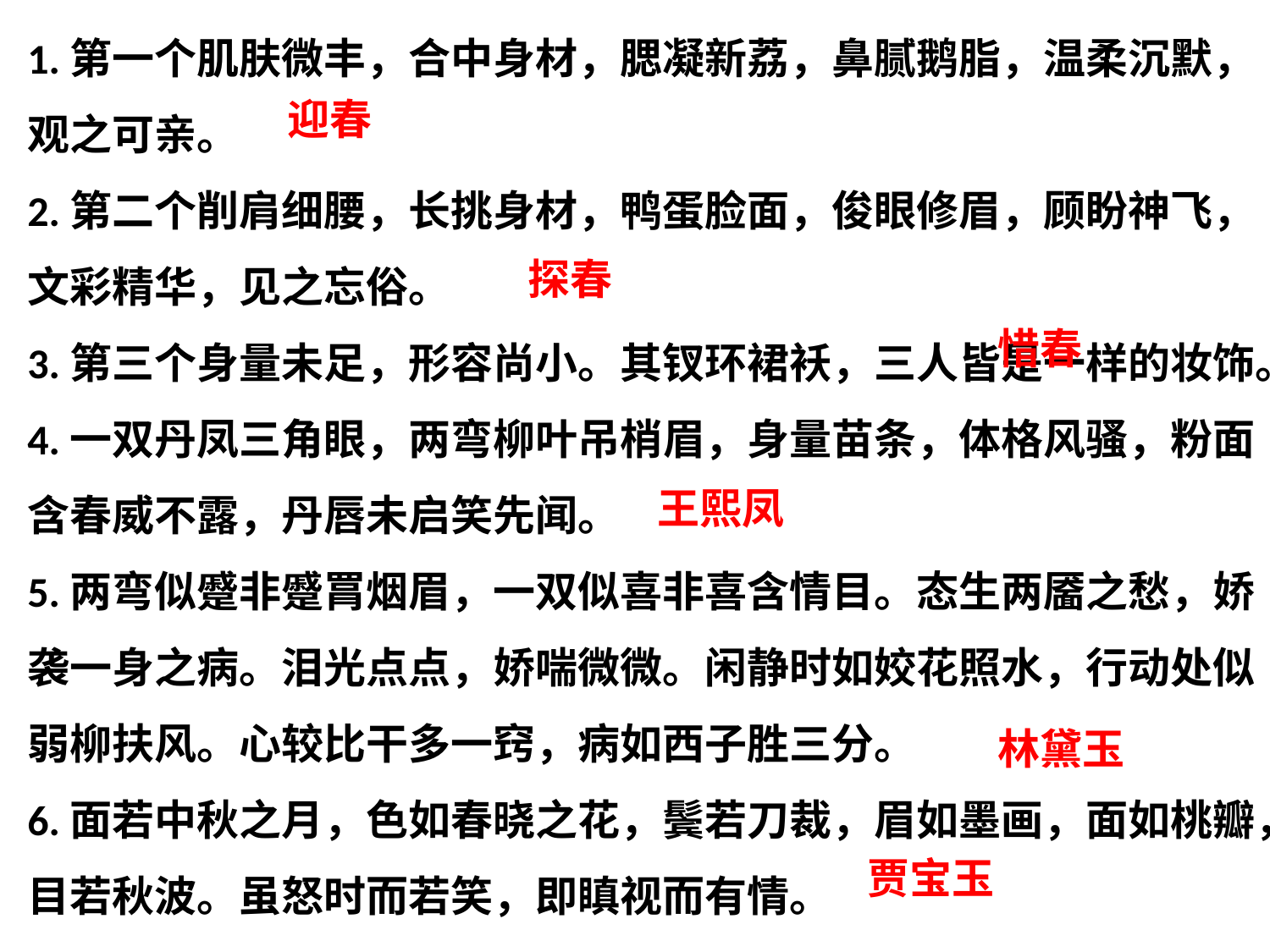

1.第一个肌肤微丰，合中身材，腮凝新荔，鼻腻鹅脂，温柔沉默，观之可亲。
2.第二个削肩细腰，长挑身材，鸭蛋脸面，俊眼修眉，顾盼神飞，文彩精华，见之忘俗。
3.第三个身量未足，形容尚小。其钗环裙袄，三人皆是一样的妆饰。
4.一双丹凤三角眼，两弯柳叶吊梢眉，身量苗条，体格风骚，粉面含春威不露，丹唇未启笑先闻。
5.两弯似蹙非蹙罥烟眉，一双似喜非喜含情目。态生两靥之愁，娇袭一身之病。泪光点点，娇喘微微。闲静时如姣花照水，行动处似弱柳扶风。心较比干多一窍，病如西子胜三分。
6.面若中秋之月，色如春晓之花，鬓若刀裁，眉如墨画，面如桃瓣，目若秋波。虽怒时而若笑，即瞋视而有情。

迎春
探春
惜春
王熙凤
林黛玉
贾宝玉